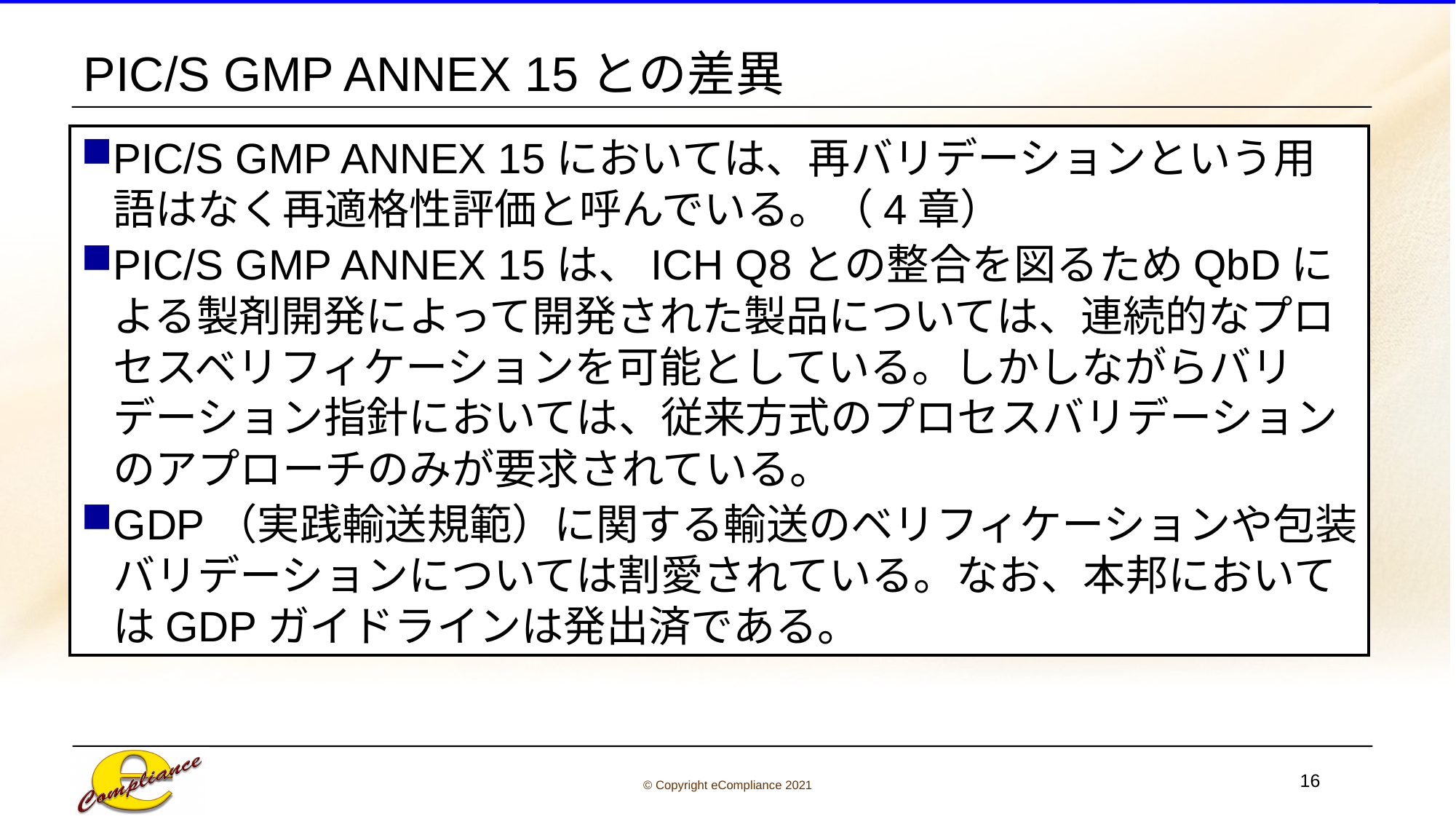

# PIC/S GMP ANNEX 15との差異
PIC/S GMP ANNEX 15においては、再バリデーションという用語はなく再適格性評価と呼んでいる。（4章）
PIC/S GMP ANNEX 15は、ICH Q8との整合を図るためQbDによる製剤開発によって開発された製品については、連続的なプロセスベリフィケーションを可能としている。しかしながらバリデーション指針においては、従来方式のプロセスバリデーションのアプローチのみが要求されている。
GDP（実践輸送規範）に関する輸送のベリフィケーションや包装バリデーションについては割愛されている。なお、本邦においてはGDPガイドラインは発出済である。